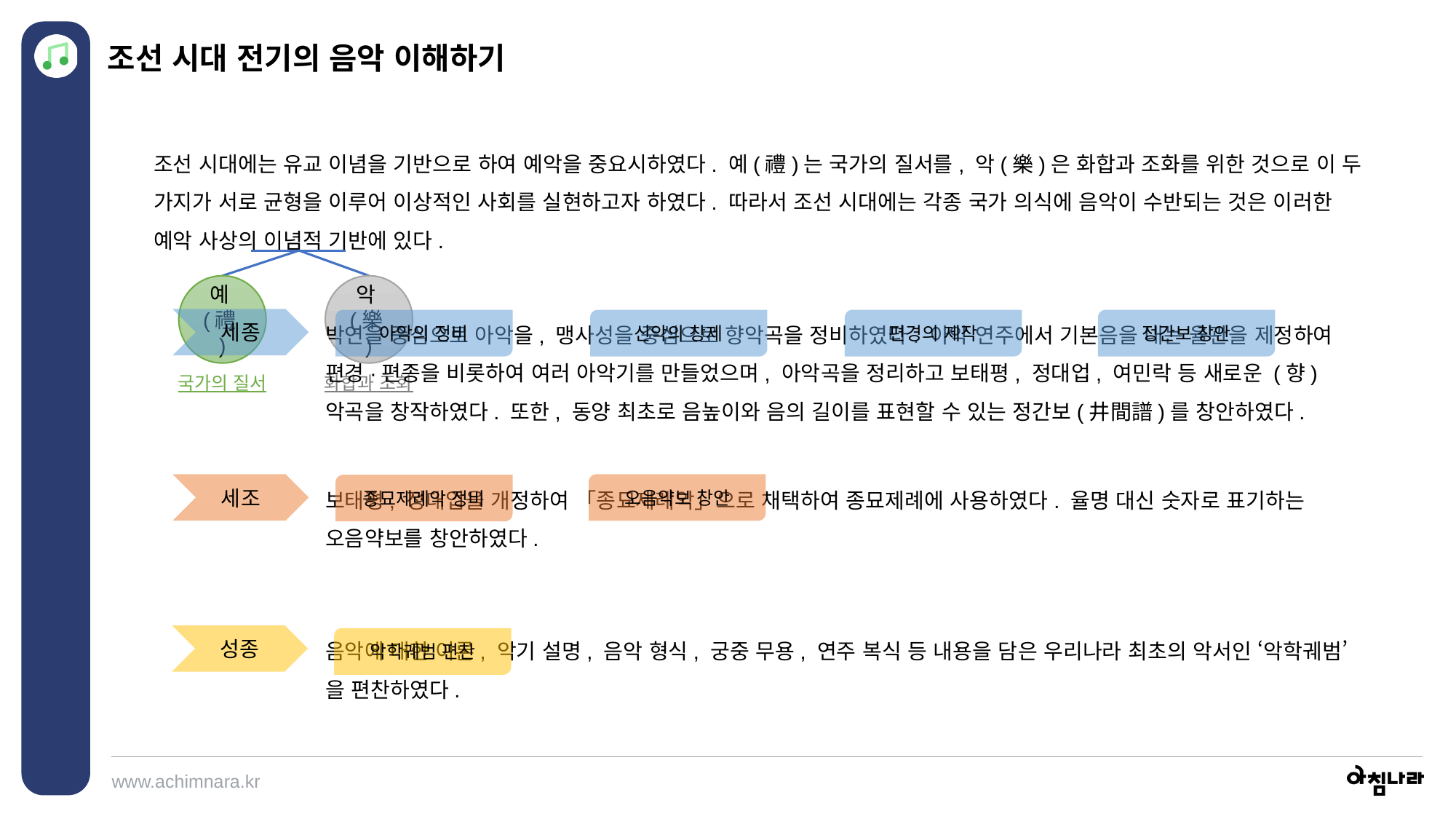

조선 시대 전기의 음악 이해하기
조선 시대에는 유교 이념을 기반으로 하여 예악을 중요시하였다. 예(禮)는 국가의 질서를, 악(樂)은 화합과 조화를 위한 것으로 이 두 가지가 서로 균형을 이루어 이상적인 사회를 실현하고자 하였다. 따라서 조선 시대에는 각종 국가 의식에 음악이 수반되는 것은 이러한 예악 사상의 이념적 기반에 있다.
예(禮)
국가의 질서
악(樂)
화합과 조화
세종
박연을 중심으로 아악을, 맹사성을 중심으로 향악곡을 정비하였다. 아악 연주에서 기본음을 내는 율관을 제정하여 편경·편종을 비롯하여 여러 아악기를 만들었으며, 아악곡을 정리하고 보태평, 정대업, 여민락 등 새로운 (향)악곡을 창작하였다. 또한, 동양 최초로 음높이와 음의 길이를 표현할 수 있는 정간보(井間譜)를 창안하였다.
아악의 정비
신악의 창제
편경의 제작
정간보 창안
오음약보 창안
세조
보태평, 정대업을 개정하여 「종묘제례악」으로 채택하여 종묘제례에 사용하였다. 율명 대신 숫자로 표기하는 오음약보를 창안하였다.
종묘제례악 정비
성종
음악에 대한 이론, 악기 설명, 음악 형식, 궁중 무용, 연주 복식 등 내용을 담은 우리나라 최초의 악서인 ‘악학궤범’을 편찬하였다.
악학궤범 편찬